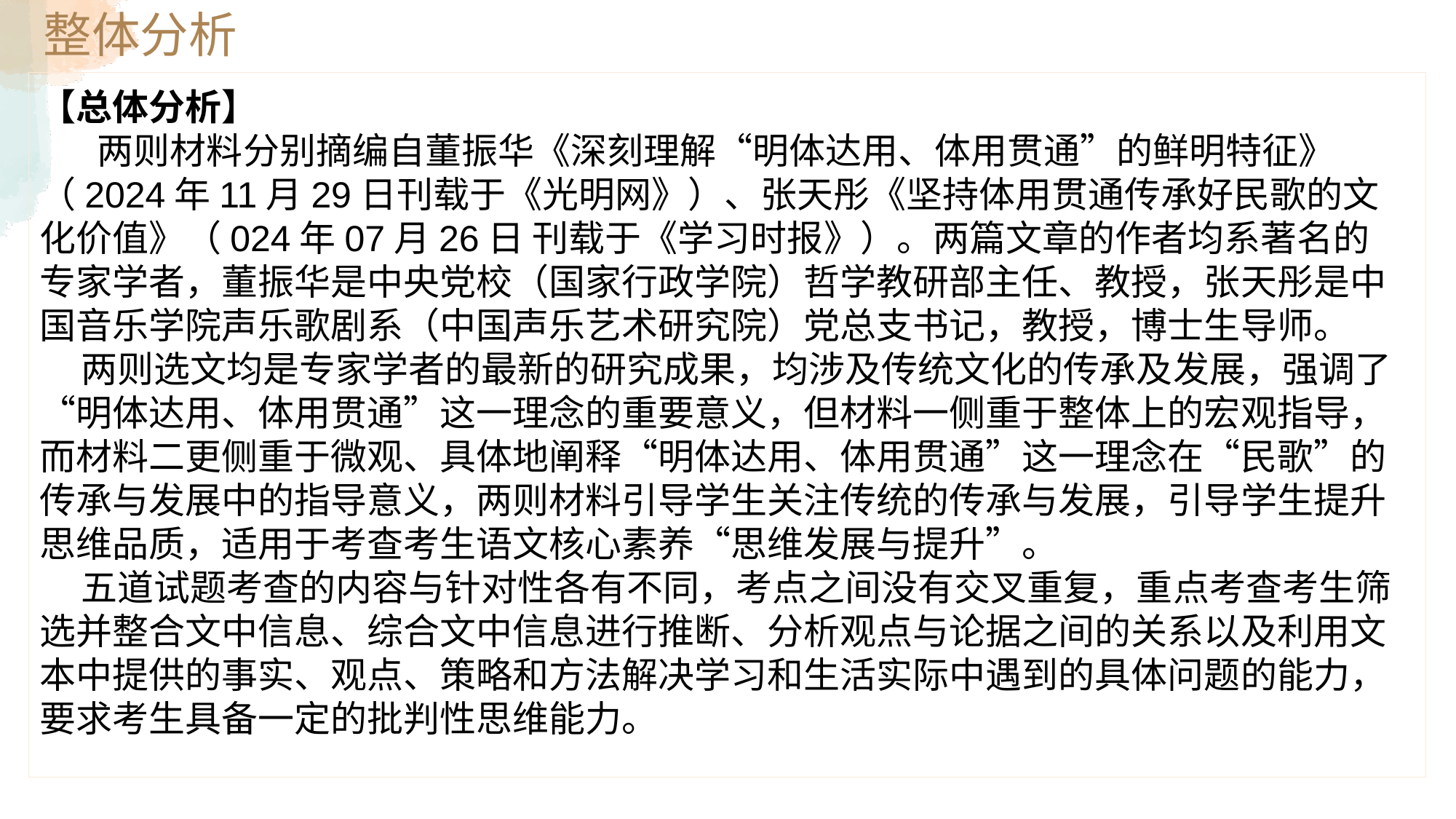

整体分析

【总体分析】
      两则材料分别摘编自董振华《深刻理解“明体达用、体用贯通”的鲜明特征》（2024年11月29日刊载于《光明网》）、张天彤《坚持体用贯通传承好民歌的文化价值》（024年07月26日 刊载于《学习时报》）。两篇文章的作者均系著名的专家学者，董振华是中央党校（国家行政学院）哲学教研部主任、教授，张天彤是中国音乐学院声乐歌剧系（中国声乐艺术研究院）党总支书记，教授，博士生导师。
    两则选文均是专家学者的最新的研究成果，均涉及传统文化的传承及发展，强调了“明体达用、体用贯通”这一理念的重要意义，但材料一侧重于整体上的宏观指导，而材料二更侧重于微观、具体地阐释“明体达用、体用贯通”这一理念在“民歌”的传承与发展中的指导意义，两则材料引导学生关注传统的传承与发展，引导学生提升思维品质，适用于考查考生语文核心素养“思维发展与提升”。
    五道试题考查的内容与针对性各有不同，考点之间没有交叉重复，重点考查考生筛选并整合文中信息、综合文中信息进行推断、分析观点与论据之间的关系以及利用文本中提供的事实、观点、策略和方法解决学习和生活实际中遇到的具体问题的能力，要求考生具备一定的批判性思维能力。

年度工作概述
您的内容打在这里，或者通过复制您的文本后，在此框中选择粘贴，并选择只保留文字，建议使用微软雅黑字体。您的内容打在这里，或者通过复制您的文本后，在此框中选择粘贴，并选择只保留文字，建议使用微软雅黑字体。